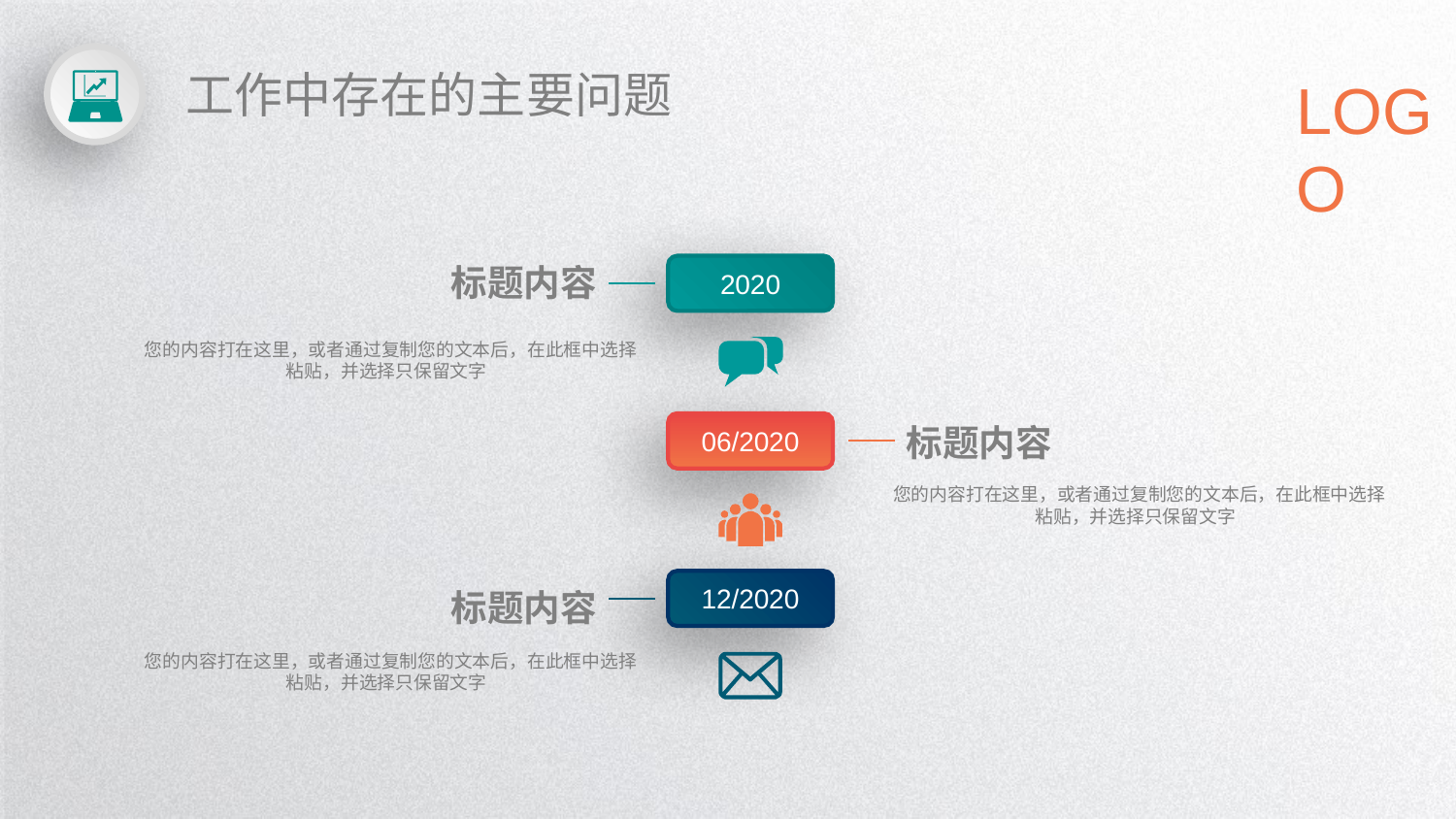

工作中存在的主要问题
LOGO
标题内容
2020
 您的内容打在这里，或者通过复制您的文本后，在此框中选择粘贴，并选择只保留文字

06/2020
标题内容
 您的内容打在这里，或者通过复制您的文本后，在此框中选择粘贴，并选择只保留文字

12/2020
标题内容
 您的内容打在这里，或者通过复制您的文本后，在此框中选择粘贴，并选择只保留文字